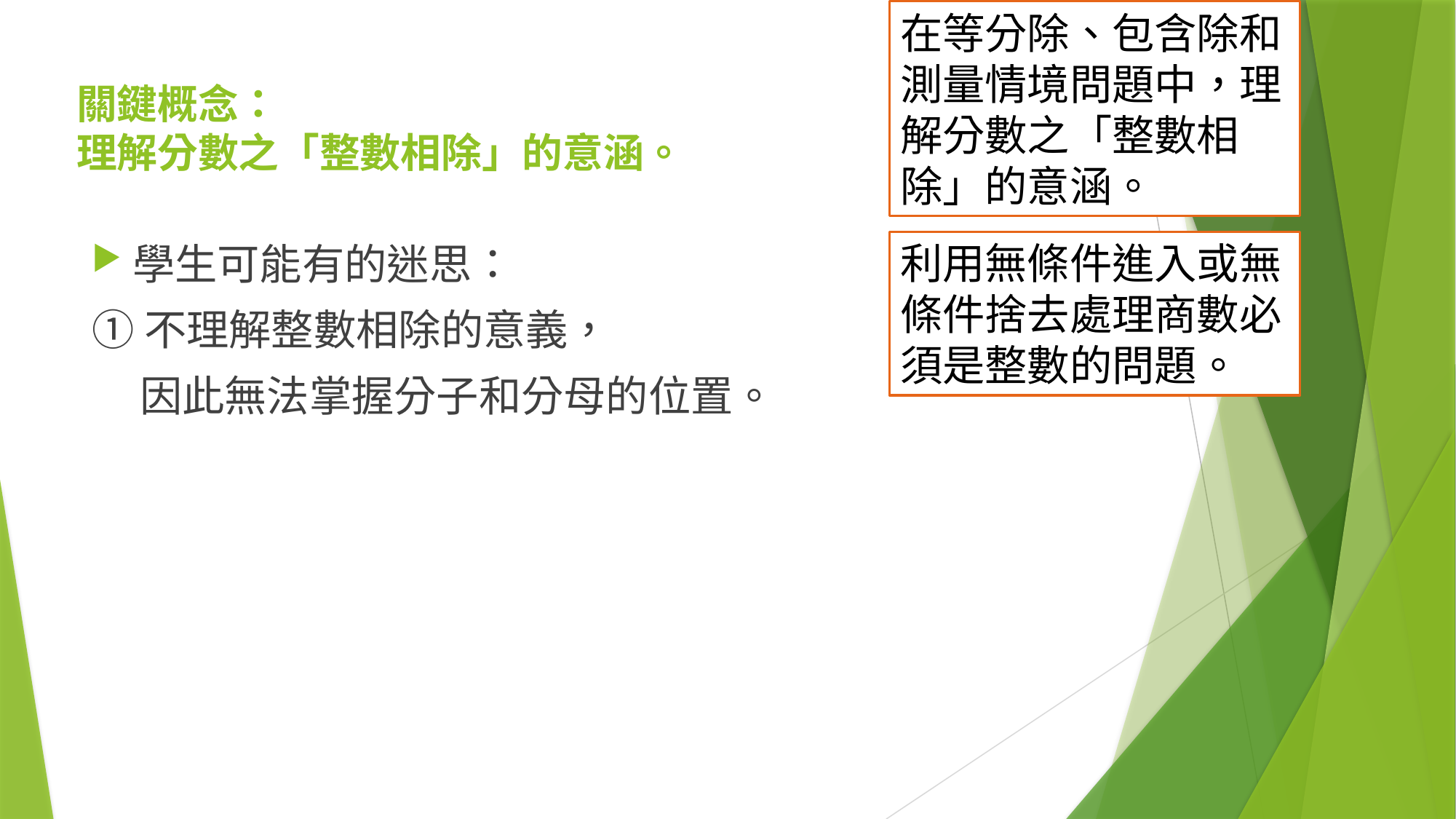

在等分除、包含除和測量情境問題中，理解分數之「整數相除」的意涵。
# 關鍵概念： 理解分數之「整數相除」的意涵。
利用無條件進入或無條件捨去處理商數必須是整數的問題。
學生可能有的迷思：
①不理解整數相除的意義，
    因此無法掌握分子和分母的位置。